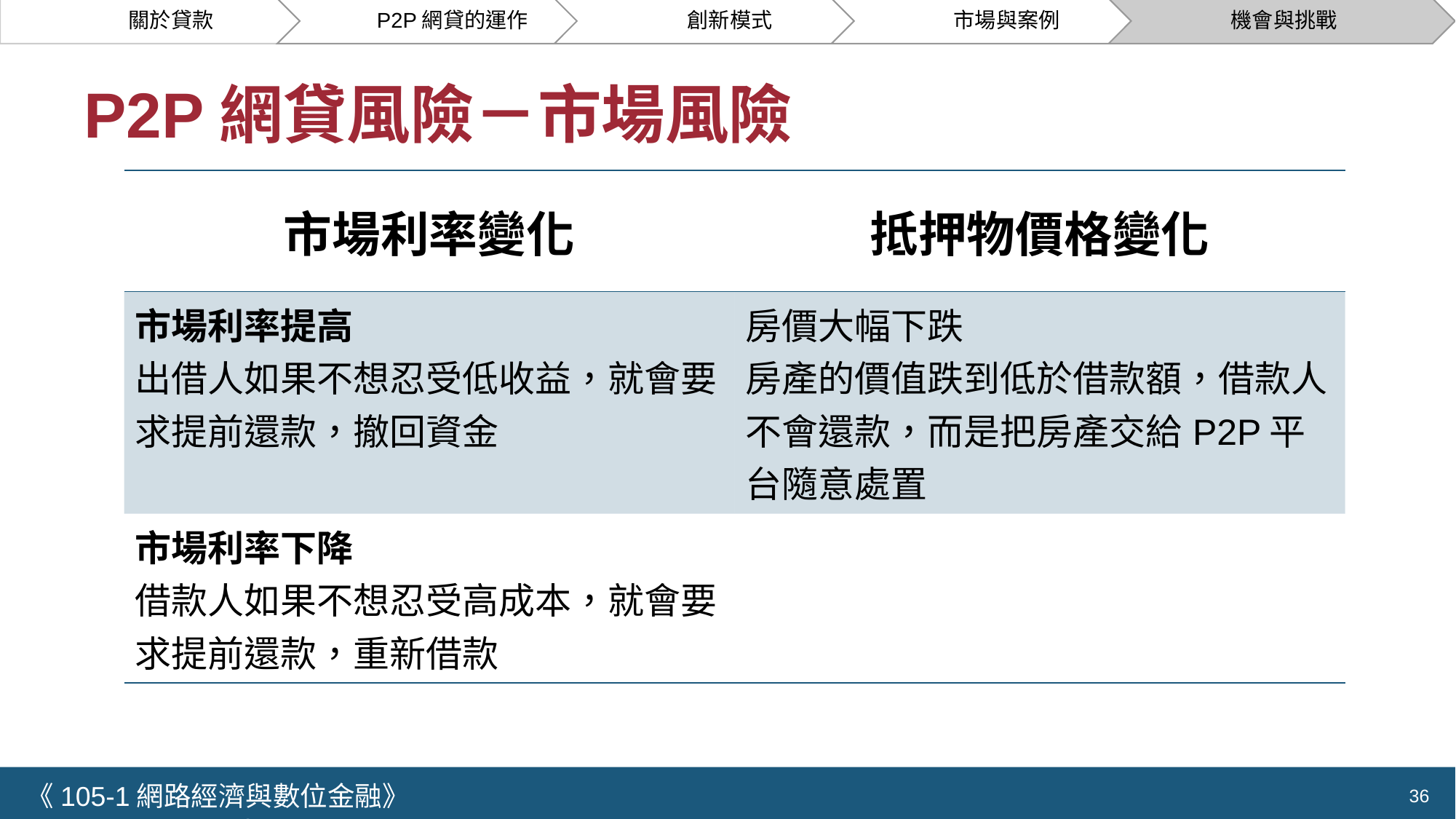

關於貸款
P2P網貸的運作
創新模式
市場與案例
機會與挑戰
# P2P網貸風險－市場風險
| 市場利率變化 | 抵押物價格變化 |
| --- | --- |
| 市場利率提高 出借人如果不想忍受低收益，就會要求提前還款，撤回資金 | 房價大幅下跌 房產的價值跌到低於借款額，借款人不會還款，而是把房產交給P2P平台隨意處置 |
| 市場利率下降 借款人如果不想忍受高成本，就會要求提前還款，重新借款 |  |
《105-1網路經濟與數位金融》                                                                                                                                             NCTU.IIM.IEBI Lab
36